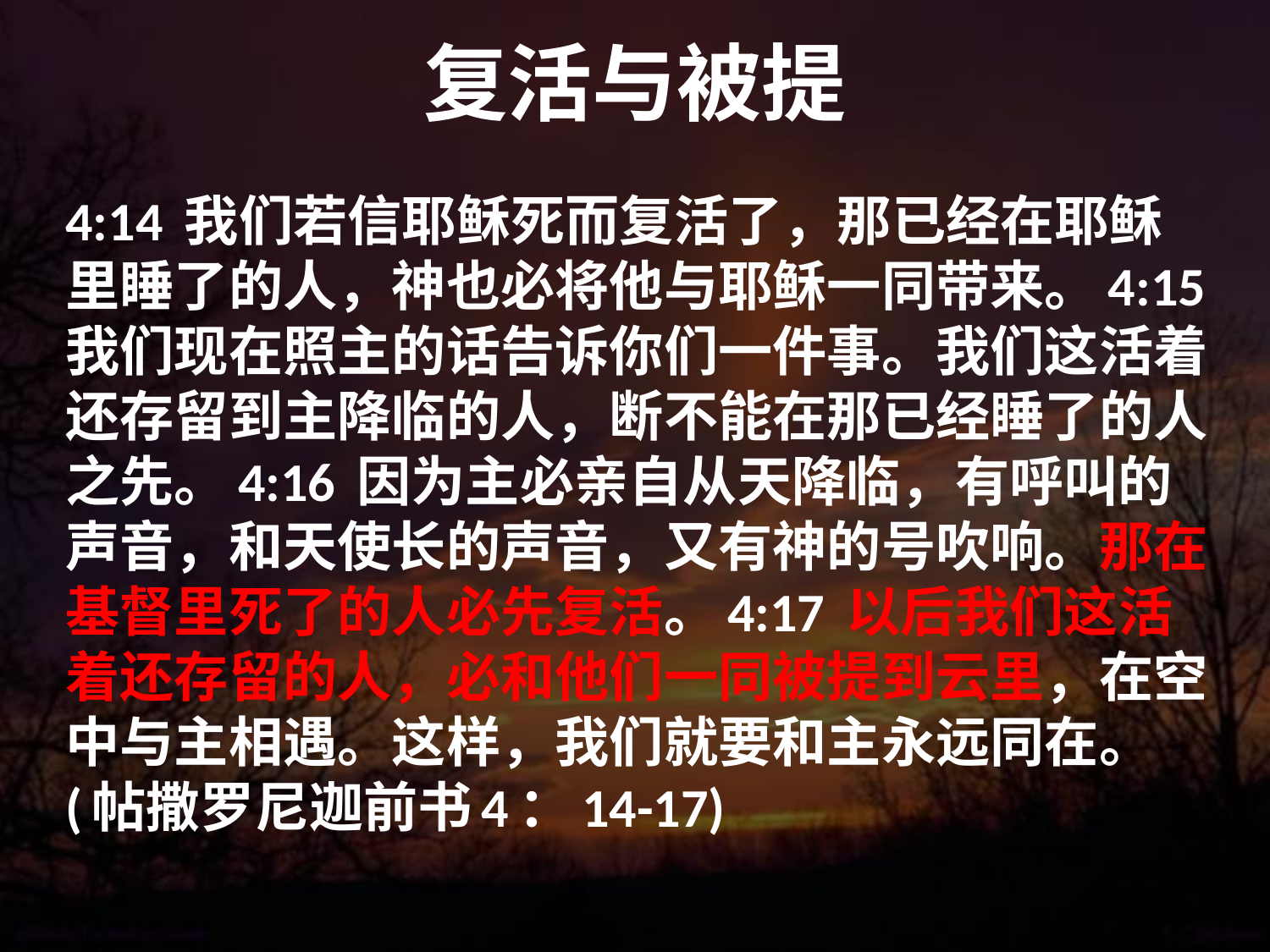

# 复活与被提
4:14 我们若信耶稣死而复活了，那已经在耶稣里睡了的人，神也必将他与耶稣一同带来。4:15 我们现在照主的话告诉你们一件事。我们这活着还存留到主降临的人，断不能在那已经睡了的人之先。4:16 因为主必亲自从天降临，有呼叫的声音，和天使长的声音，又有神的号吹响。那在基督里死了的人必先复活。4:17 以后我们这活着还存留的人，必和他们一同被提到云里，在空中与主相遇。这样，我们就要和主永远同在。(帖撒罗尼迦前书4：14-17)